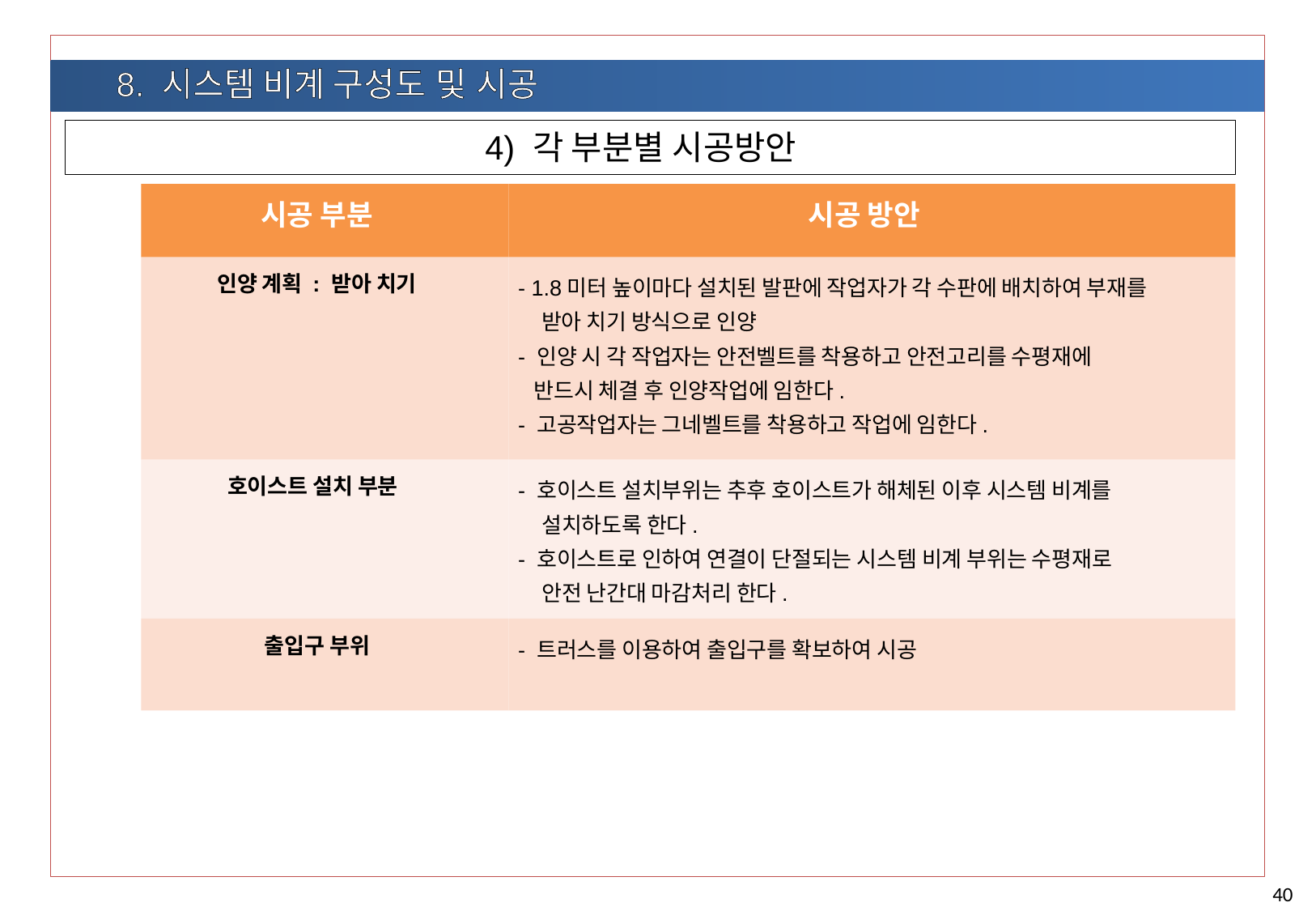

3. 부위별 시공8.순시서스템 비계 구성도 및 시공	www.dsjh.co.kr

8. 시스템 비계 구성도 및 시공
4) 각 부분별 시공방안
시공 부분
시공 방안
인양 계획 : 받아 치기

- 1.8미터 높이마다 설치된 발판에 작업자가 각 수판에 배치하여 부재를
받아 치기 방식으로 인양
- 인양 시 각 작업자는 안전벨트를 착용하고 안전고리를 수평재에
반드시 체결 후 인양작업에 임한다.
- 고공작업자는 그네벨트를 착용하고 작업에 임한다.
호이스트 설치 부분

- 호이스트 설치부위는 추후 호이스트가 해체된 이후 시스템 비계를
설치하도록 한다.
- 호이스트로 인하여 연결이 단절되는 시스템 비계 부위는 수평재로
안전 난간대 마감처리 한다.
출입구 부위

- 트러스를 이용하여 출입구를 확보하여 시공